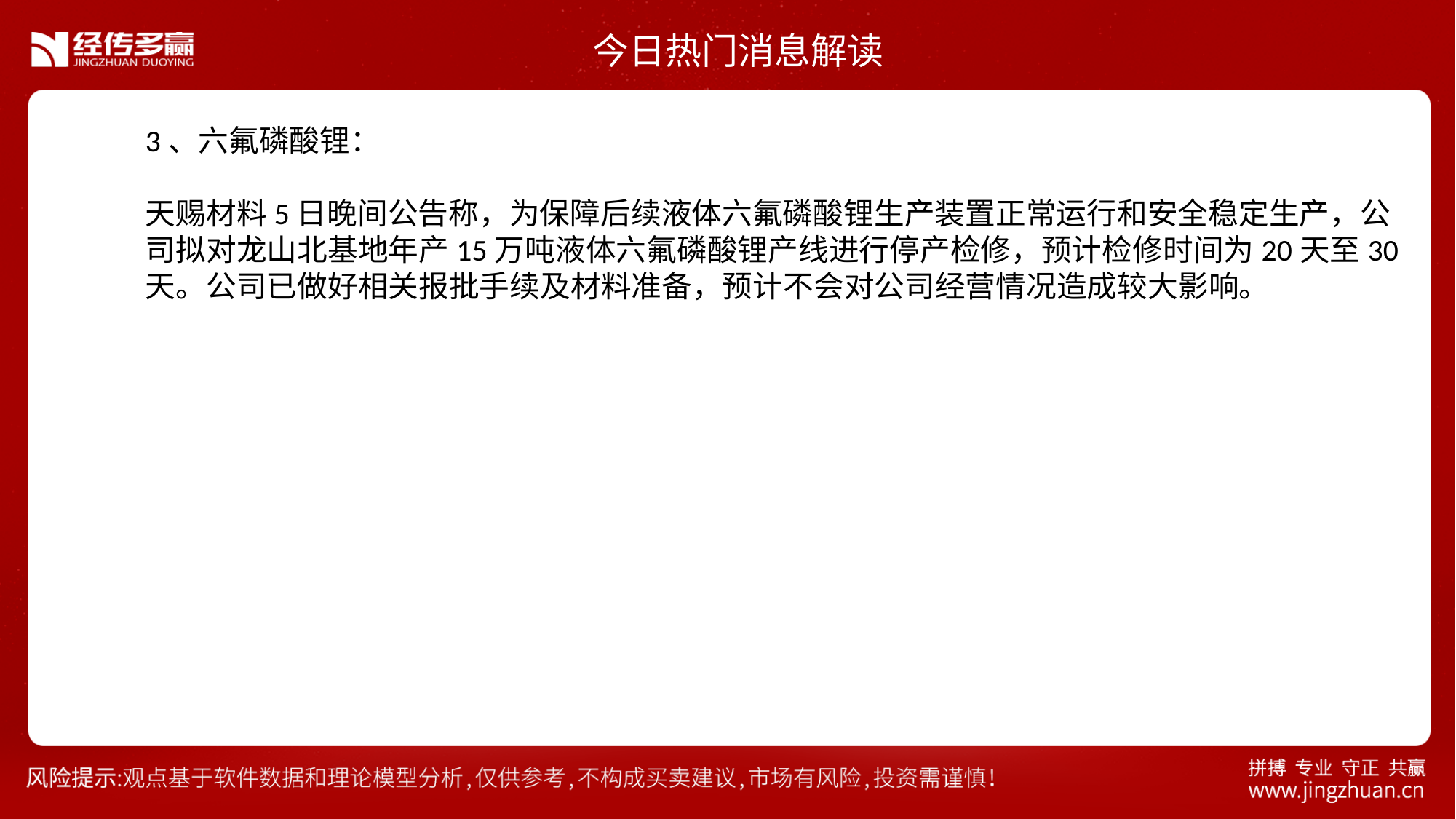

今日热门消息解读
3、六氟磷酸锂：

天赐材料5日晚间公告称，为保障后续液体六氟磷酸锂生产装置正常运行和安全稳定生产，公司拟对龙山北基地年产15万吨液体六氟磷酸锂产线进行停产检修，预计检修时间为20天至30天。公司已做好相关报批手续及材料准备，预计不会对公司经营情况造成较大影响。